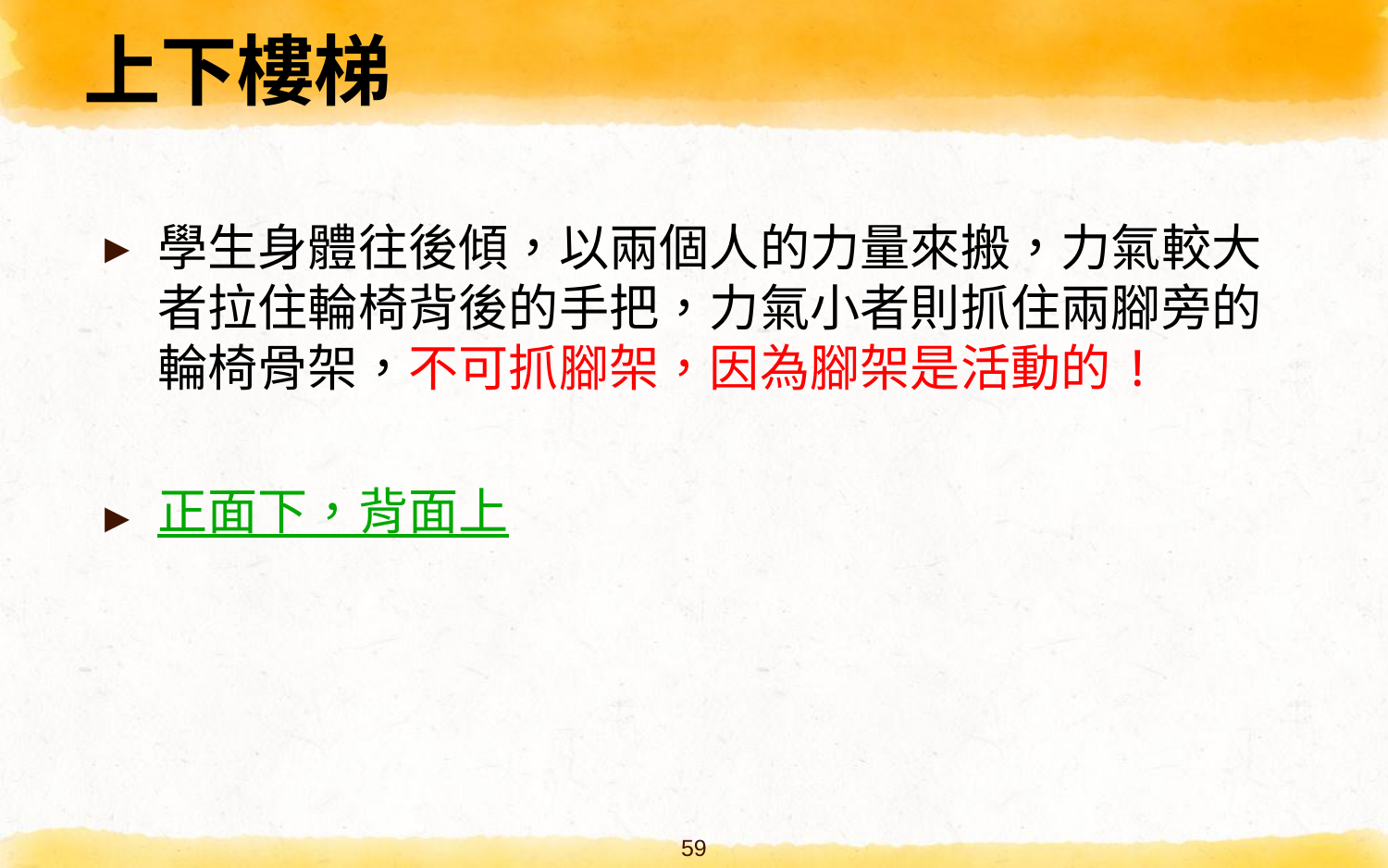

# 上下樓梯
學生身體往後傾，以兩個人的力量來搬，力氣較大者拉住輪椅背後的手把，力氣小者則抓住兩腳旁的輪椅骨架，不可抓腳架，因為腳架是活動的!

正面下，背面上
59